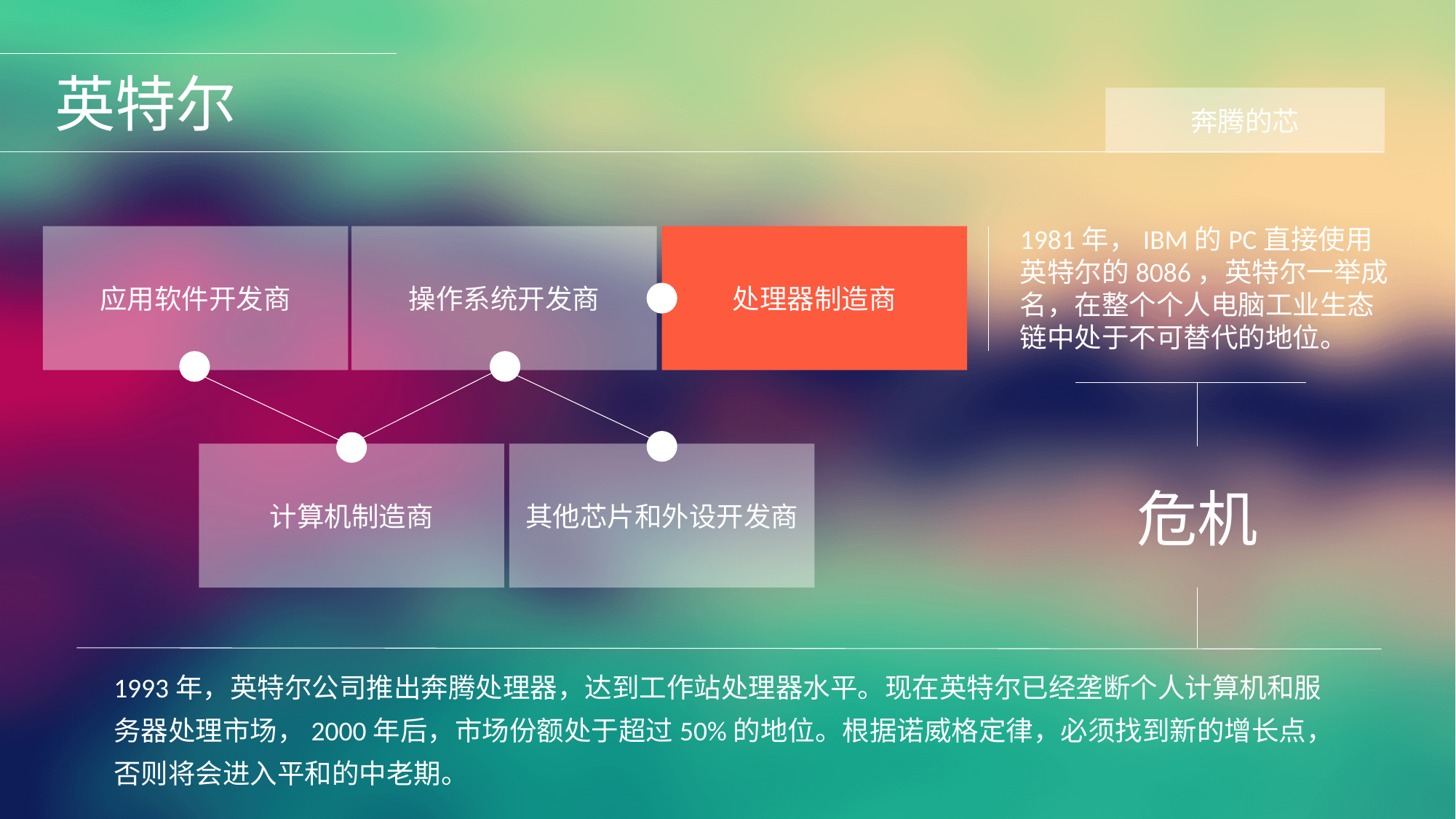

英特尔
奔腾的芯
1981年，IBM的PC直接使用英特尔的8086，英特尔一举成名，在整个个人电脑工业生态链中处于不可替代的地位。
处理器制造商
应用软件开发商
操作系统开发商

其他芯片和外设开发商
计算机制造商
危机
1993年，英特尔公司推出奔腾处理器，达到工作站处理器水平。现在英特尔已经垄断个人计算机和服务器处理市场，2000年后，市场份额处于超过50%的地位。根据诺威格定律，必须找到新的增长点，否则将会进入平和的中老期。